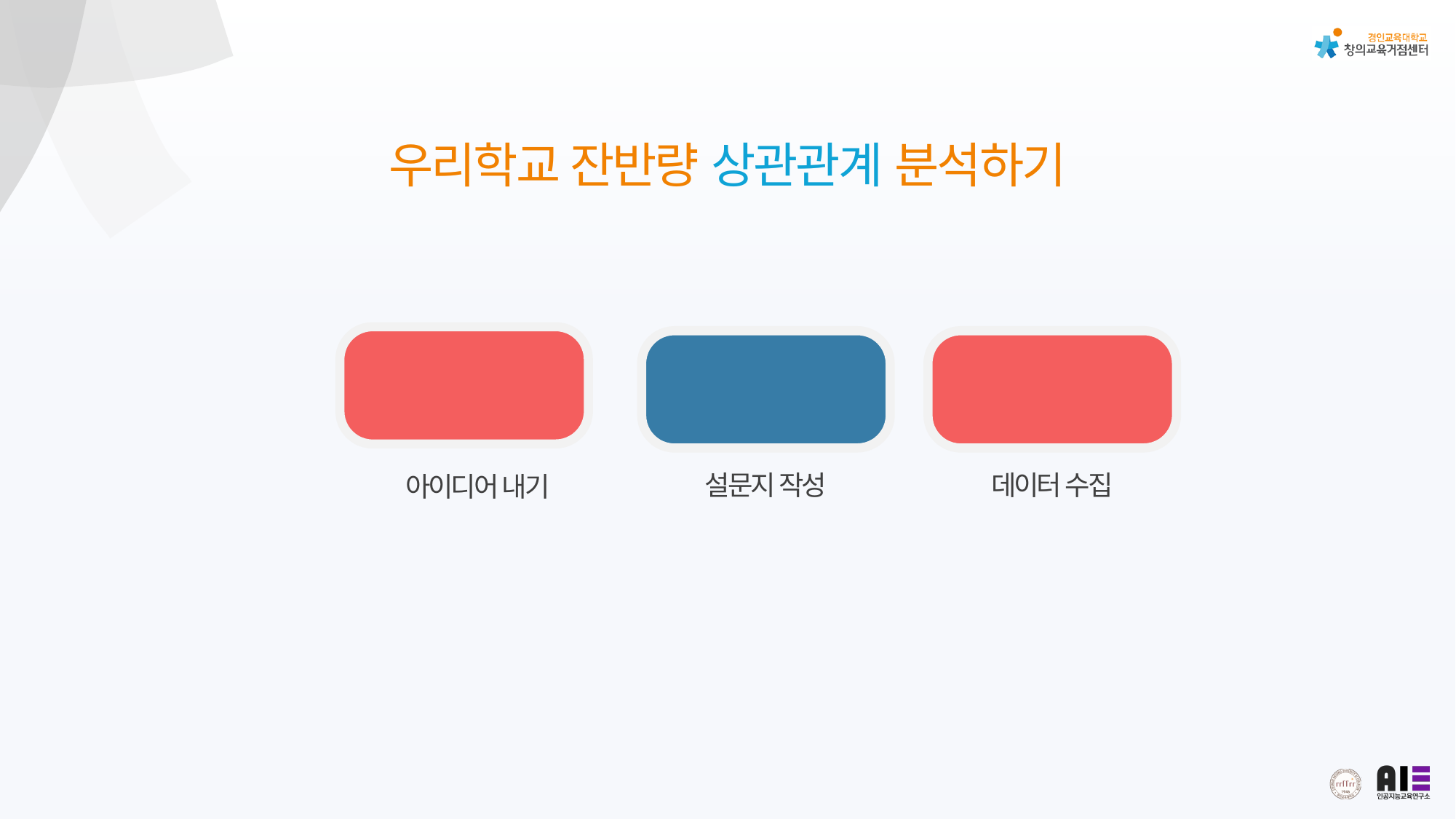

우리학교 잔반량 상관관계 분석하기
01
아이디어 내기

02
설문지 작성
03
데이터 수집